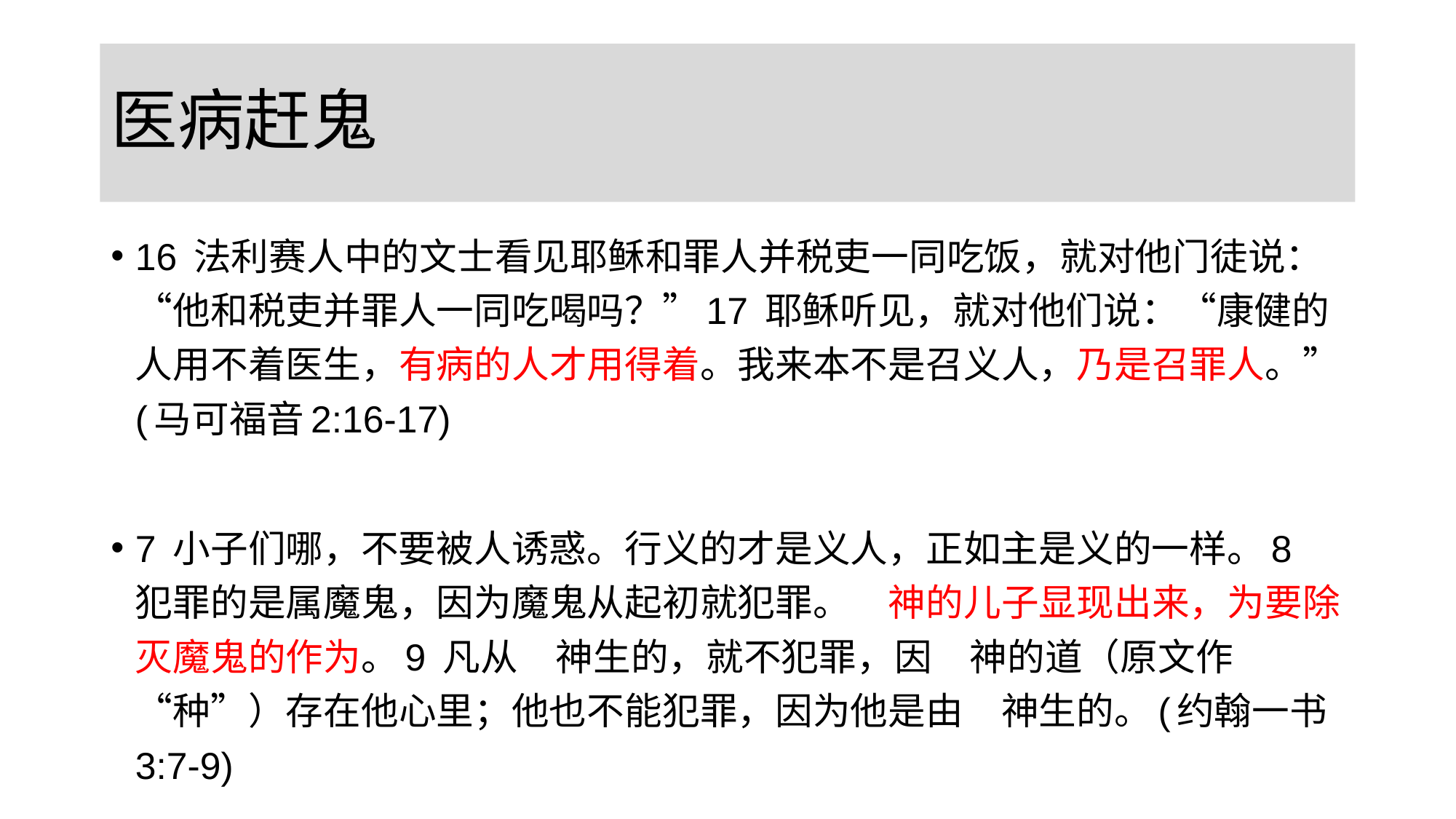

# 医病赶鬼
16 法利赛人中的文士看见耶稣和罪人并税吏一同吃饭，就对他门徒说：“他和税吏并罪人一同吃喝吗？”17 耶稣听见，就对他们说：“康健的人用不着医生，有病的人才用得着。我来本不是召义人，乃是召罪人。”(马可福音2:16-17)

7 小子们哪，不要被人诱惑。行义的才是义人，正如主是义的一样。8 犯罪的是属魔鬼，因为魔鬼从起初就犯罪。　神的儿子显现出来，为要除灭魔鬼的作为。9 凡从　神生的，就不犯罪，因　神的道（原文作“种”）存在他心里；他也不能犯罪，因为他是由　神生的。(约翰一书3:7-9)